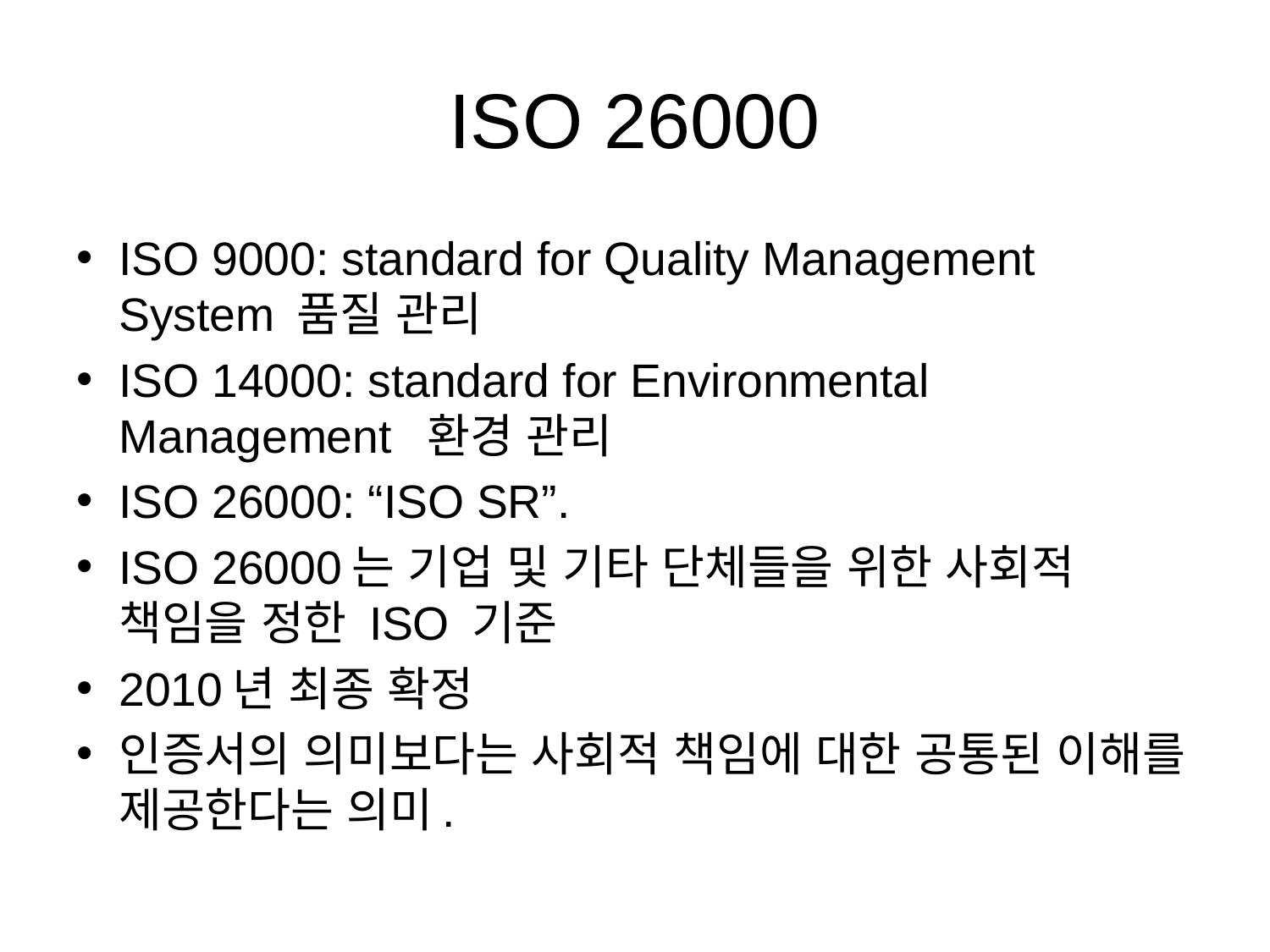

# ISO 26000
ISO 9000: standard for Quality Management System 품질 관리
ISO 14000: standard for Environmental Management  환경 관리
ISO 26000: “ISO SR”.
ISO 26000는 기업 및 기타 단체들을 위한 사회적 책임을 정한 ISO 기준
2010년 최종 확정
인증서의 의미보다는 사회적 책임에 대한 공통된 이해를 제공한다는 의미.